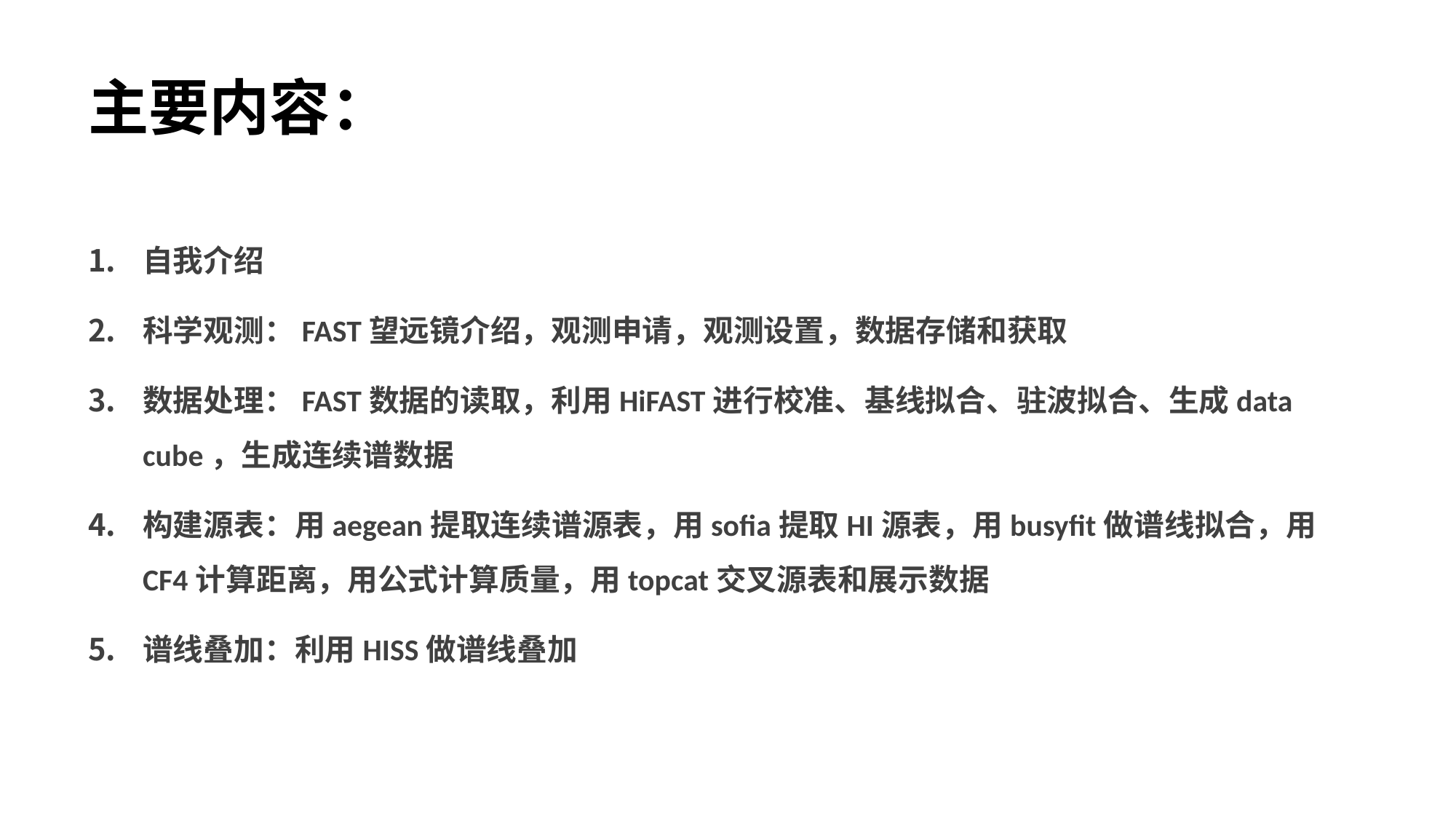

# 主要内容：
自我介绍
科学观测：FAST望远镜介绍，观测申请，观测设置，数据存储和获取
数据处理：FAST数据的读取，利用HiFAST进行校准、基线拟合、驻波拟合、生成data cube，生成连续谱数据
构建源表：用aegean提取连续谱源表，用sofia提取HI源表，用busyfit做谱线拟合，用CF4计算距离，用公式计算质量，用topcat交叉源表和展示数据
谱线叠加：利用HISS做谱线叠加
3